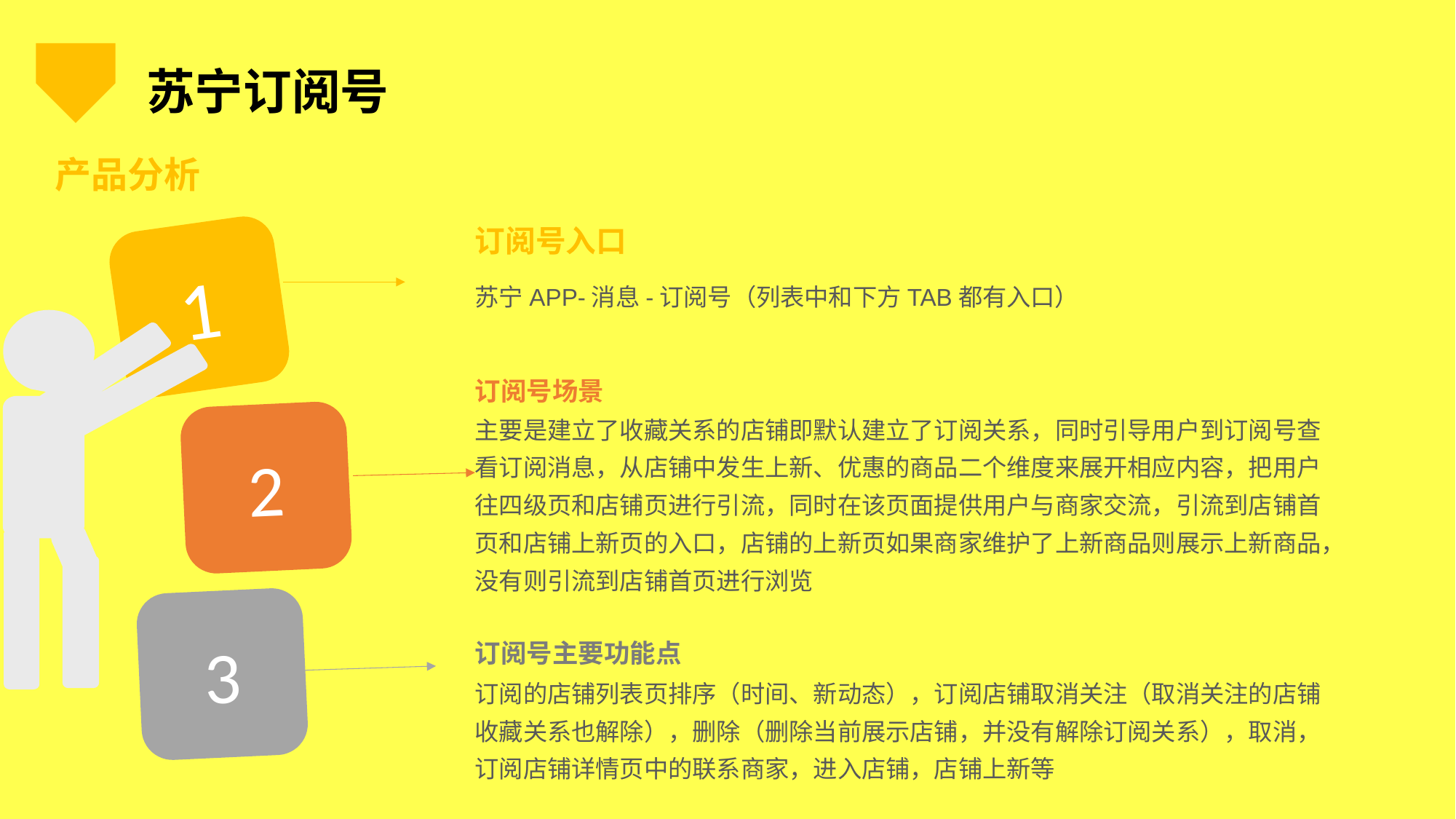

苏宁订阅号

产品分析
订阅号入口
1
2
3
苏宁APP-消息-订阅号（列表中和下方TAB都有入口）

订阅号场景
主要是建立了收藏关系的店铺即默认建立了订阅关系，同时引导用户到订阅号查看订阅消息，从店铺中发生上新、优惠的商品二个维度来展开相应内容，把用户往四级页和店铺页进行引流，同时在该页面提供用户与商家交流，引流到店铺首页和店铺上新页的入口，店铺的上新页如果商家维护了上新商品则展示上新商品，没有则引流到店铺首页进行浏览
订阅号主要功能点
订阅的店铺列表页排序（时间、新动态），订阅店铺取消关注（取消关注的店铺收藏关系也解除），删除（删除当前展示店铺，并没有解除订阅关系），取消，订阅店铺详情页中的联系商家，进入店铺，店铺上新等